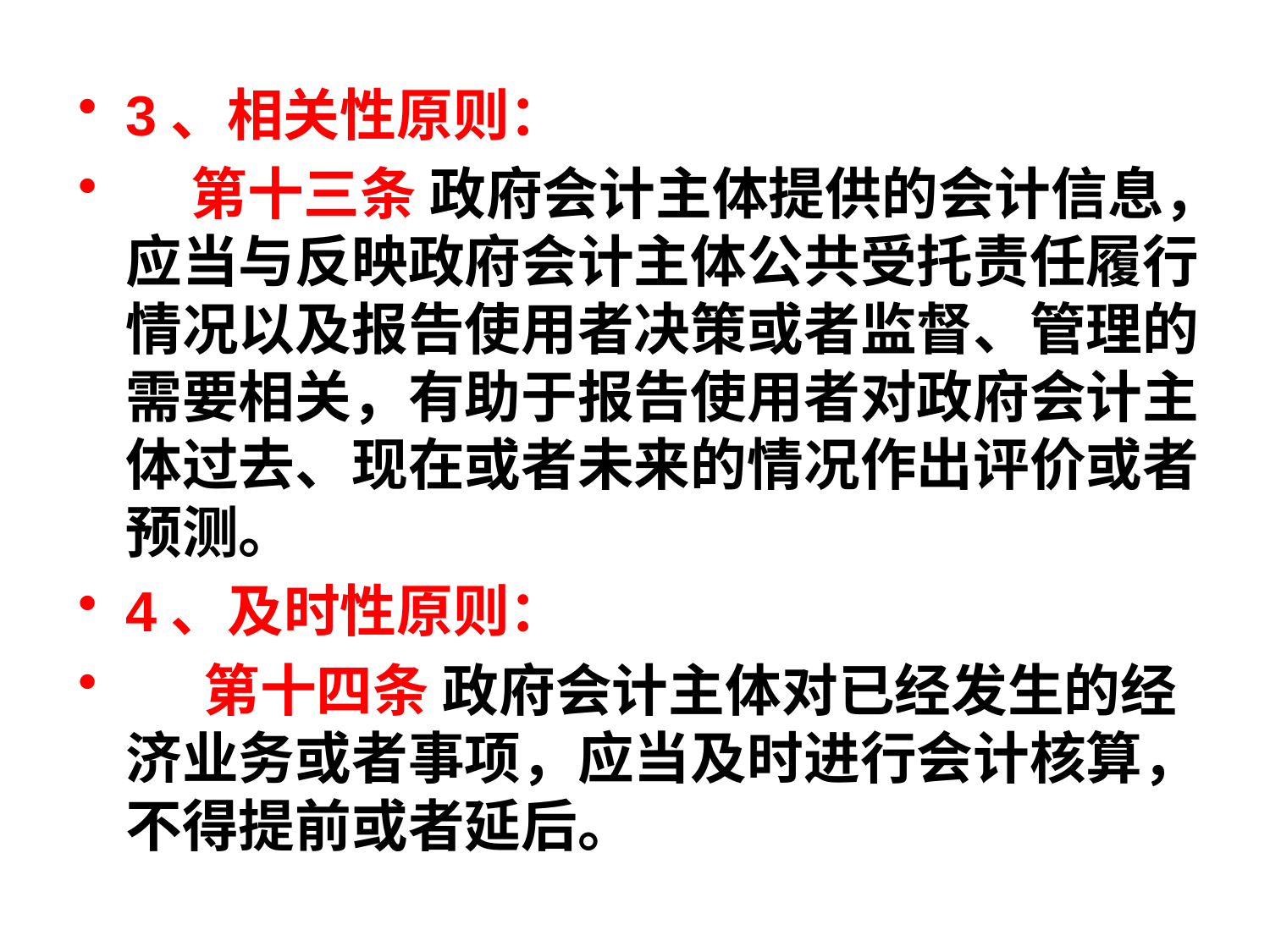

3、相关性原则：
    第十三条 政府会计主体提供的会计信息，应当与反映政府会计主体公共受托责任履行情况以及报告使用者决策或者监督、管理的需要相关，有助于报告使用者对政府会计主体过去、现在或者未来的情况作出评价或者预测。
4、及时性原则：
     第十四条 政府会计主体对已经发生的经济业务或者事项，应当及时进行会计核算，不得提前或者延后。